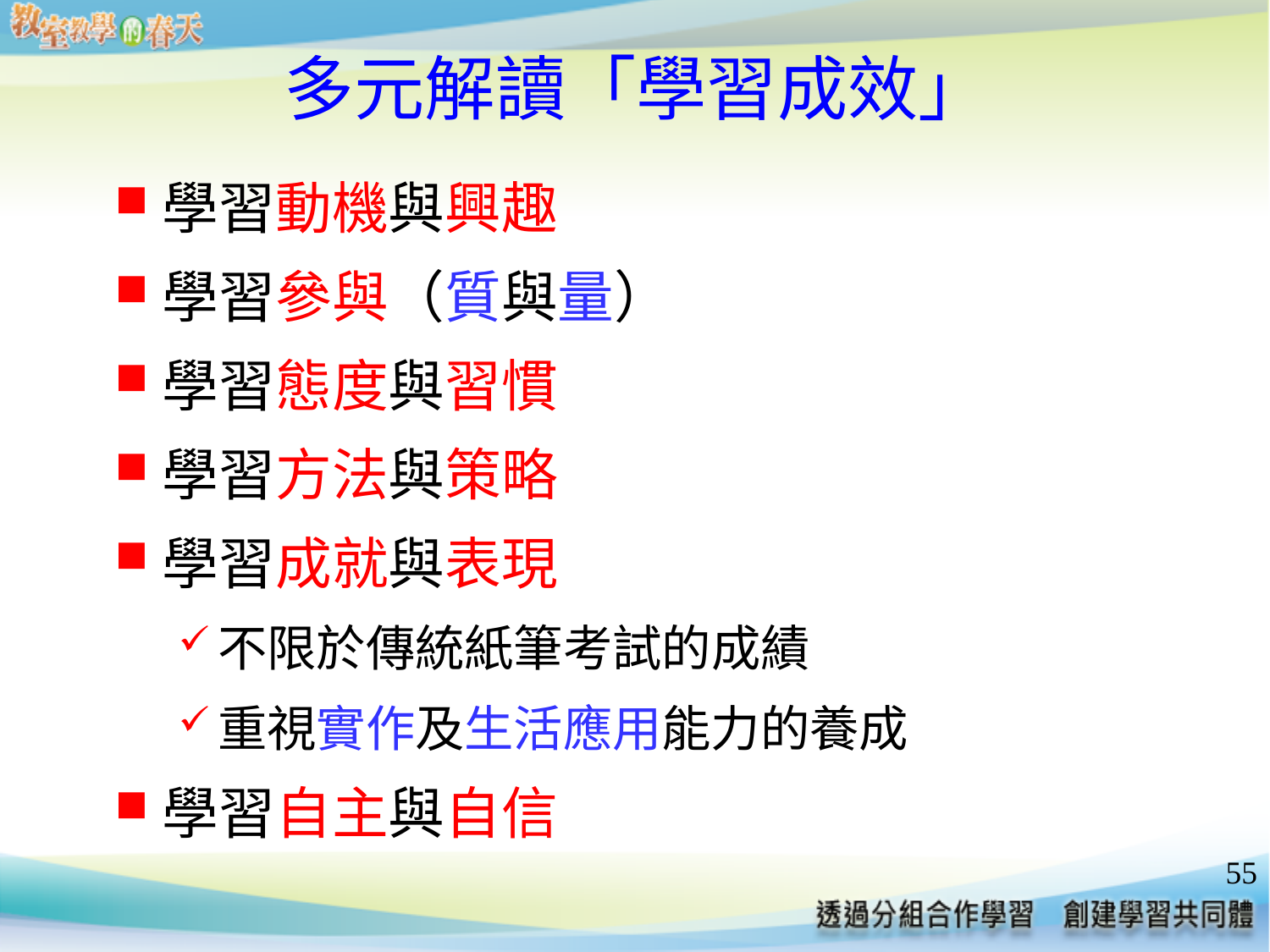

# 多元解讀「學習成效」
學習動機與興趣
學習參與（質與量）
學習態度與習慣
學習方法與策略
學習成就與表現
不限於傳統紙筆考試的成績
重視實作及生活應用能力的養成
學習自主與自信
55